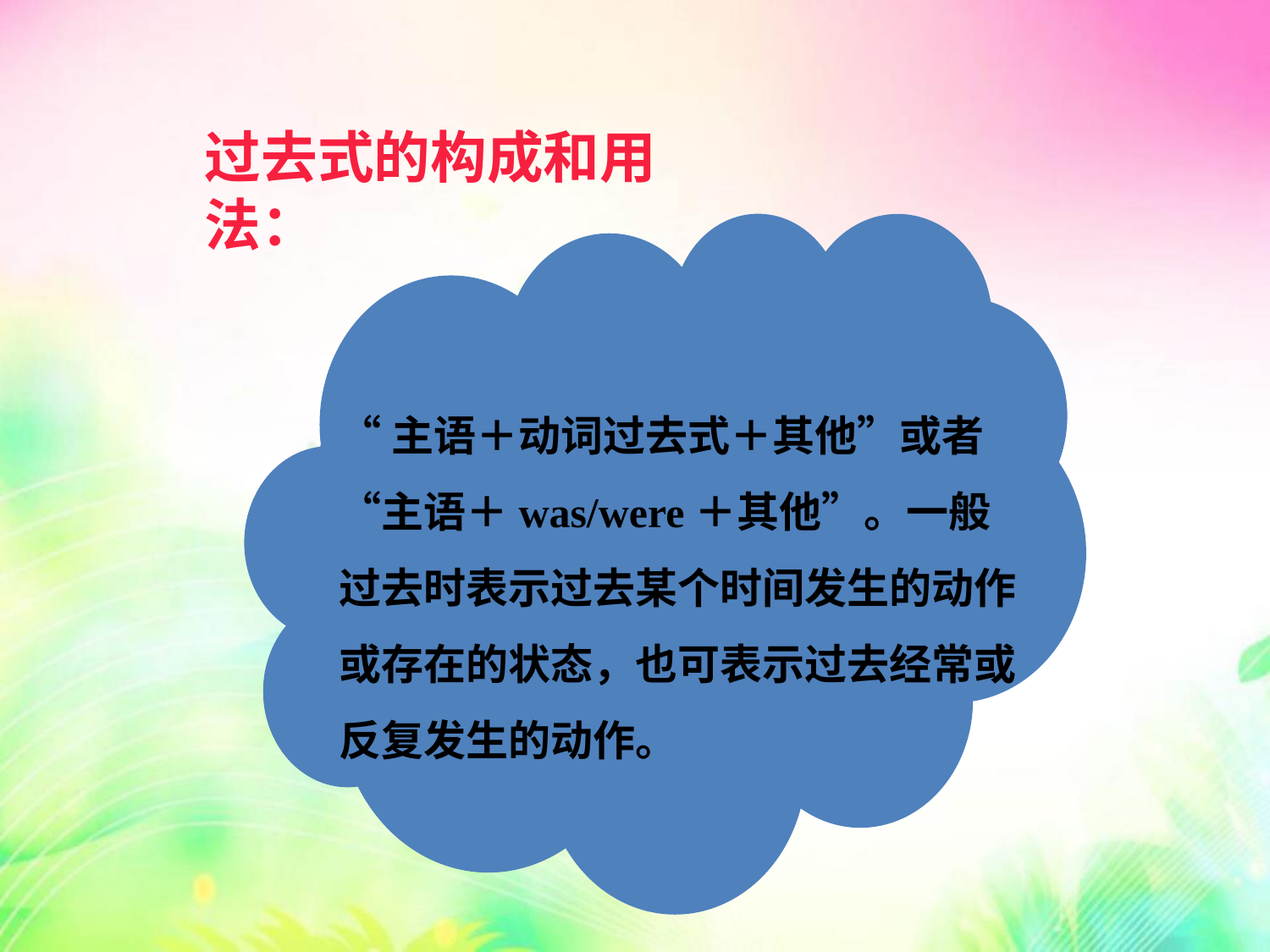

过去式的构成和用法：

“主语＋动词过去式＋其他”或者“主语＋was/were＋其他”。一般过去时表示过去某个时间发生的动作或存在的状态，也可表示过去经常或反复发生的动作。